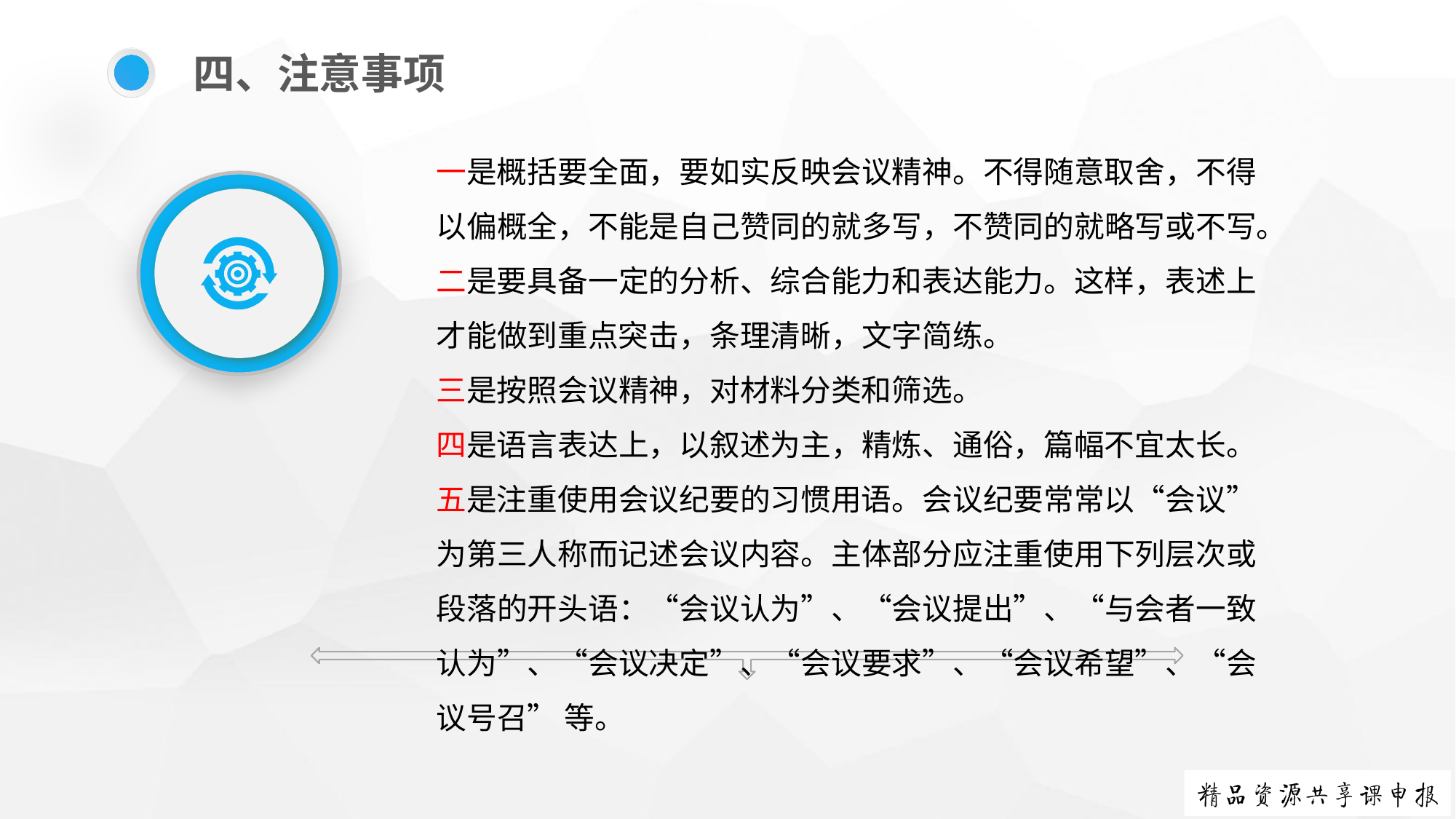

四、注意事项

一是概括要全面，要如实反映会议精神。不得随意取舍，不得以偏概全，不能是自己赞同的就多写，不赞同的就略写或不写。
二是要具备一定的分析、综合能力和表达能力。这样，表述上才能做到重点突击，条理清晰，文字简练。
三是按照会议精神，对材料分类和筛选。
四是语言表达上，以叙述为主，精炼、通俗，篇幅不宜太长。
五是注重使用会议纪要的习惯用语。会议纪要常常以“会议”为第三人称而记述会议内容。主体部分应注重使用下列层次或段落的开头语：“会议认为”、“会议提出”、“与会者一致认为”、“会议决定”、“会议要求”、“会议希望”、“会议号召” 等。